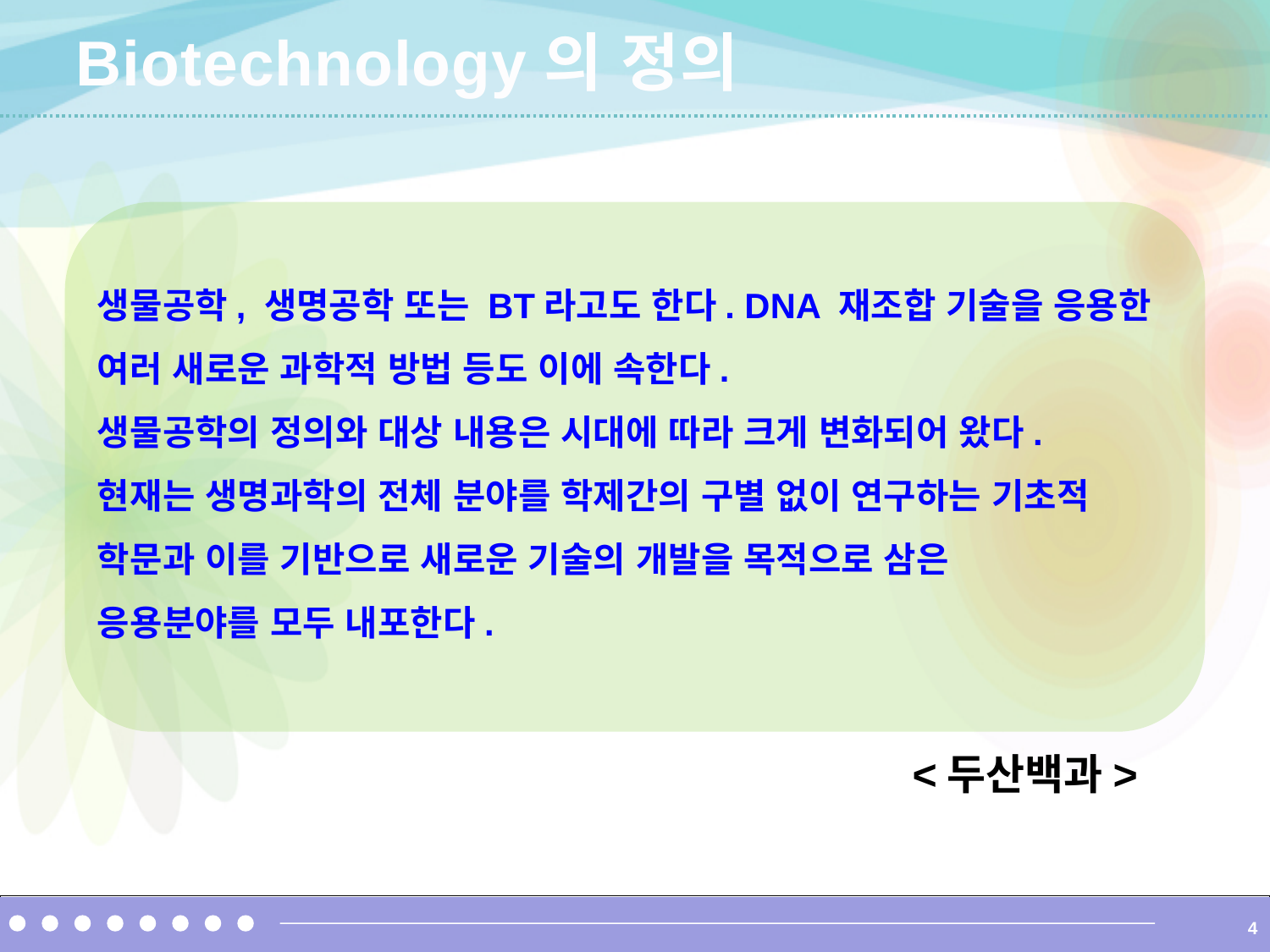

Biotechnology의 정의

생물공학, 생명공학 또는 BT라고도 한다. DNA 재조합 기술을 응용한
여러 새로운 과학적 방법 등도 이에 속한다.
생물공학의 정의와 대상 내용은 시대에 따라 크게 변화되어 왔다.
현재는 생명과학의 전체 분야를 학제간의 구별 없이 연구하는 기초적
학문과 이를 기반으로 새로운 기술의 개발을 목적으로 삼은
응용분야를 모두 내포한다.
<두산백과>